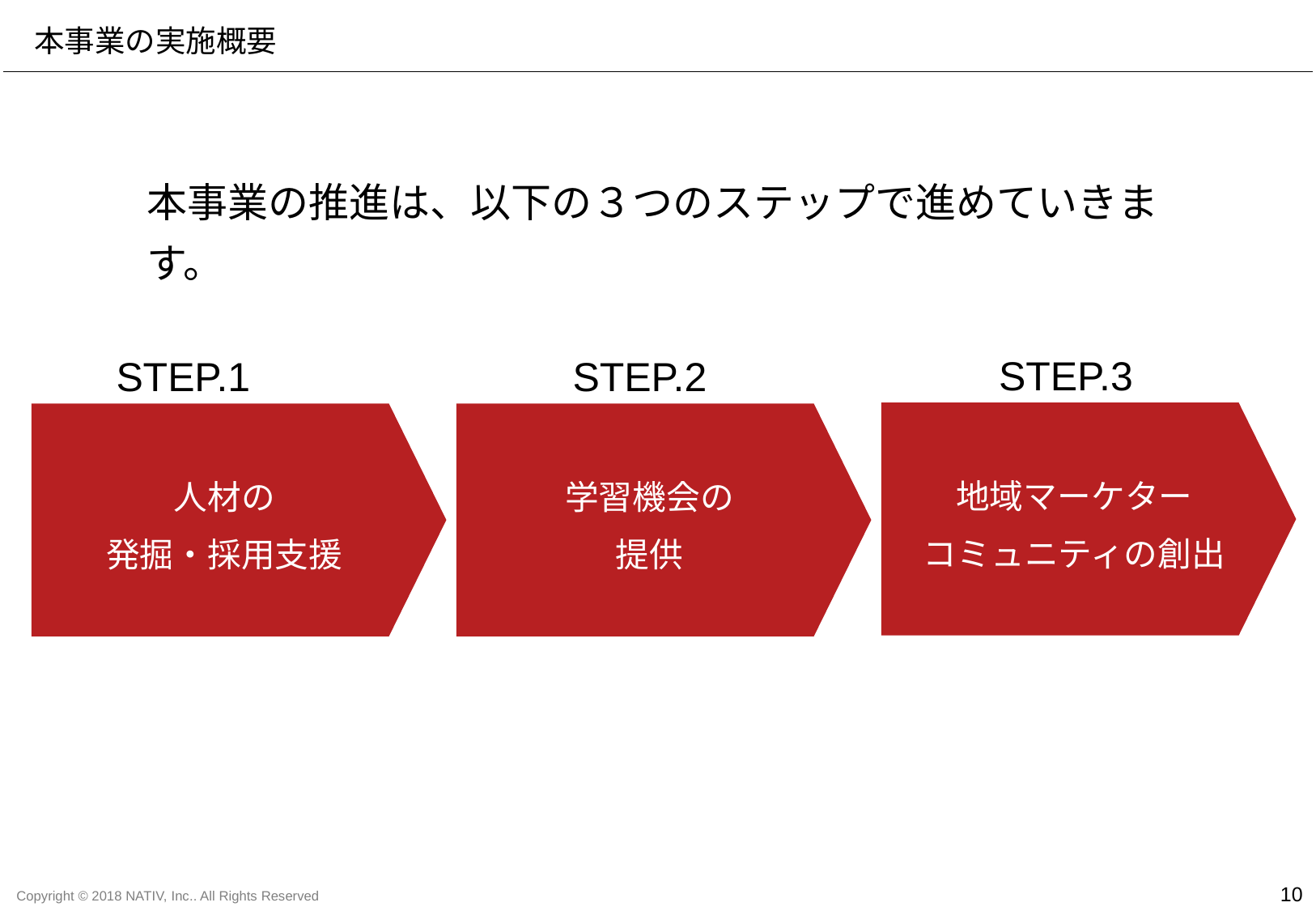

本事業の実施概要
本事業の推進は、以下の３つのステップで進めていきます。
STEP.3
STEP.2
STEP.1
地域マーケター
コミュニティの創出
人材の
発掘・採用支援
学習機会の
提供